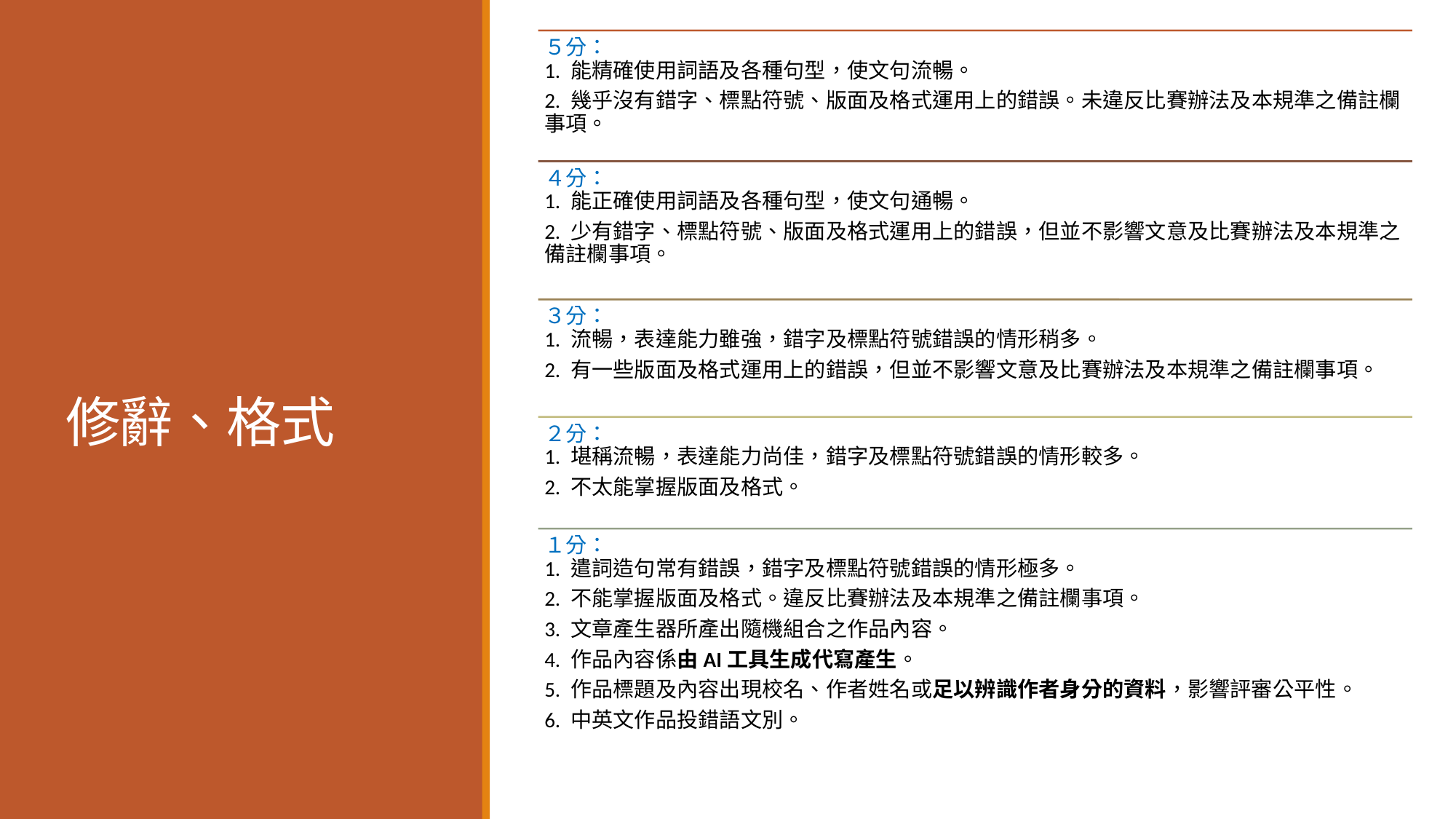

５分：
1. 能精確使用詞語及各種句型，使文句流暢。
2. 幾乎沒有錯字、標點符號、版面及格式運用上的錯誤。未違反比賽辦法及本規準之備註欄事項。
４分：
1. 能正確使用詞語及各種句型，使文句通暢。
2. 少有錯字、標點符號、版面及格式運用上的錯誤，但並不影響文意及比賽辦法及本規準之備註欄事項。
３分：
1. 流暢，表達能力雖強，錯字及標點符號錯誤的情形稍多。
2. 有一些版面及格式運用上的錯誤，但並不影響文意及比賽辦法及本規準之備註欄事項。
２分：
1. 堪稱流暢，表達能力尚佳，錯字及標點符號錯誤的情形較多。
2. 不太能掌握版面及格式。
１分：
1. 遣詞造句常有錯誤，錯字及標點符號錯誤的情形極多。
2. 不能掌握版面及格式。違反比賽辦法及本規準之備註欄事項。
3. 文章產生器所產出隨機組合之作品內容。
4. 作品內容係由AI工具生成代寫產生。
5. 作品標題及內容出現校名、作者姓名或足以辨識作者身分的資料，影響評審公平性。
6. 中英文作品投錯語文別。
# 修辭、格式